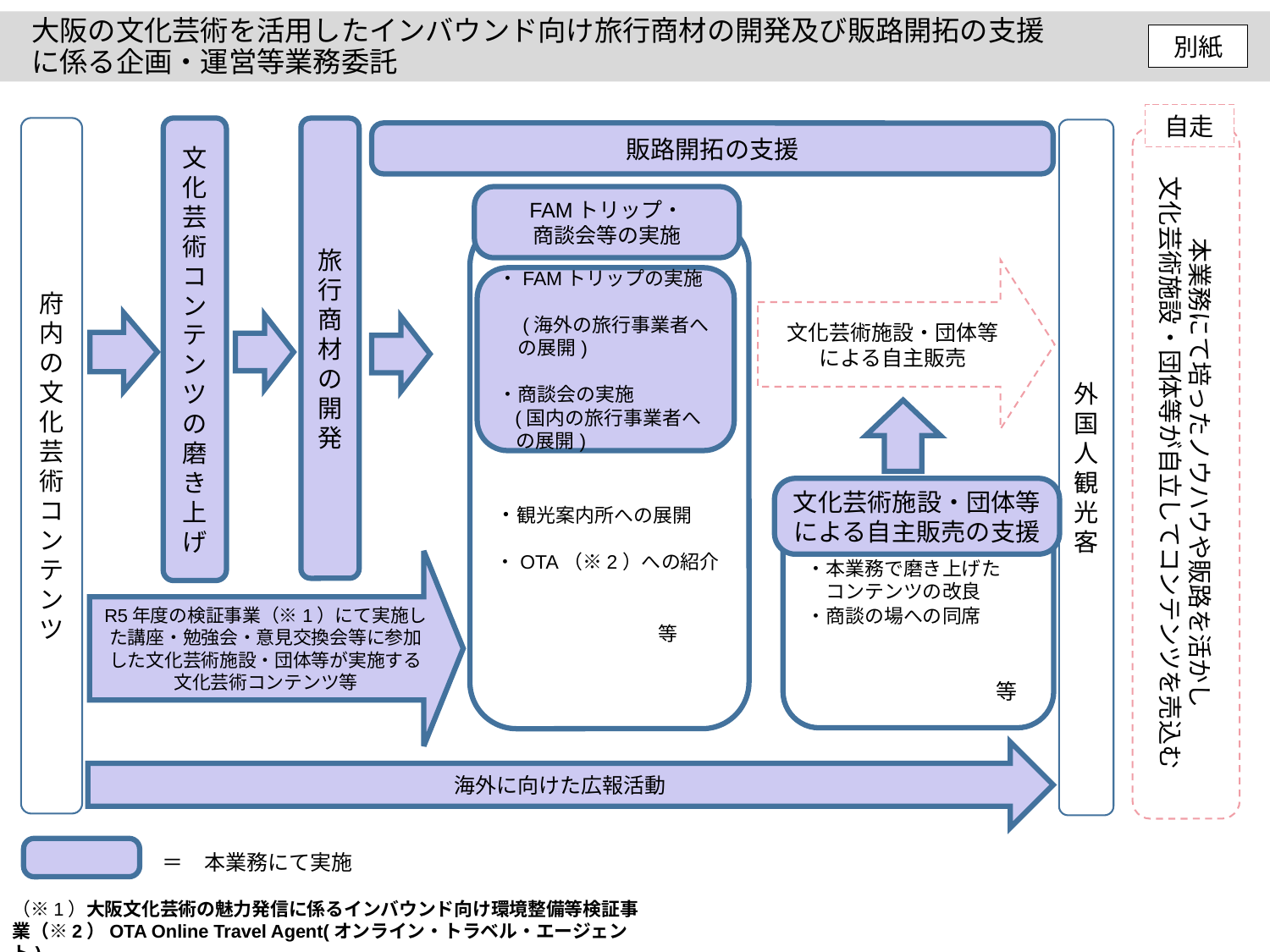

大阪の文化芸術を活用したインバウンド向け旅行商材の開発及び販路開拓の支援
　に係る企画・運営等業務委託
別紙
自走
府内の文化芸術コンテンツ
文化芸術コンテンツの磨き上げ
旅行商材の開発
外国人観光客
販路開拓の支援
本業務にて培ったノウハウや販路を活かし
文化芸術施設・団体等が自立してコンテンツを売込む
FAMトリップ・
商談会等の実施

・観光案内所への展開

・OTA（※2）への紹介

                               　等
文化芸術施設・団体等
による自主販売
・FAMトリップの実施
　(海外の旅行事業者へ
　の展開)

・商談会の実施
   (国内の旅行事業者へ
   の展開)

文化芸術施設・団体等による自主販売の支援

・販売にあたっての助言
・本業務で磨き上げた
　コンテンツの改良
・商談の場への同席
　　　　　　　　　等

R5年度の検証事業（※1）にて実施した講座・勉強会・意見交換会等に参加した文化芸術施設・団体等が実施する文化芸術コンテンツ等
海外に向けた広報活動

　　　　　　　＝　本業務にて実施
（※1）大阪文化芸術の魅力発信に係るインバウンド向け環境整備等検証事業（※2）OTA Online Travel Agent(オンライン・トラベル・エージェント)